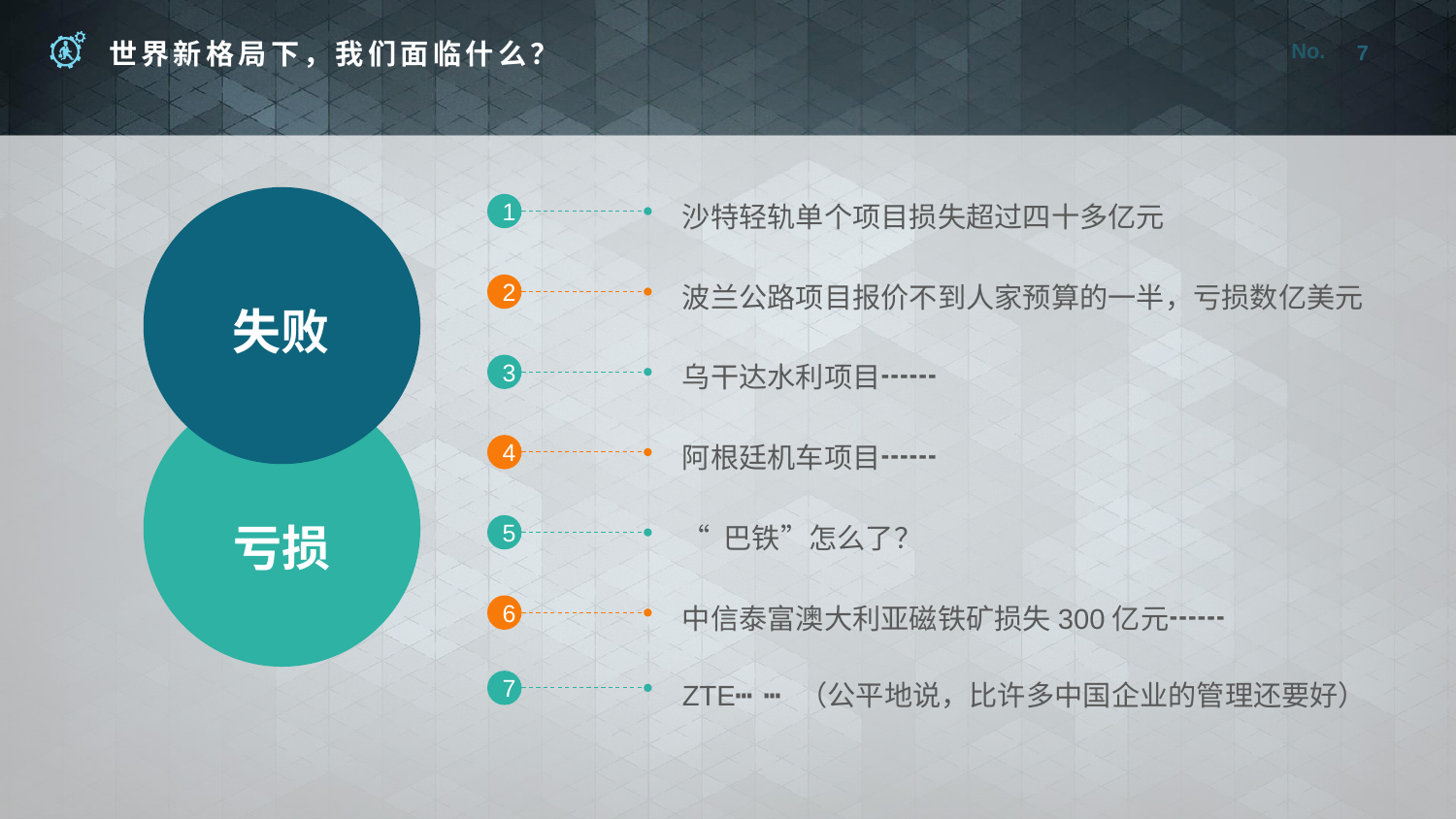

7

沙特轻轨单个项目损失超过四十多亿元
1
波兰公路项目报价不到人家预算的一半，亏损数亿美元
2
失败
乌干达水利项目┅┅
3

阿根廷机车项目┅┅
4
“ 巴铁”怎么了？
5
亏损
中信泰富澳大利亚磁铁矿损失300亿元┅┅
6
7
ZTE┅┅（公平地说，比许多中国企业的管理还要好）